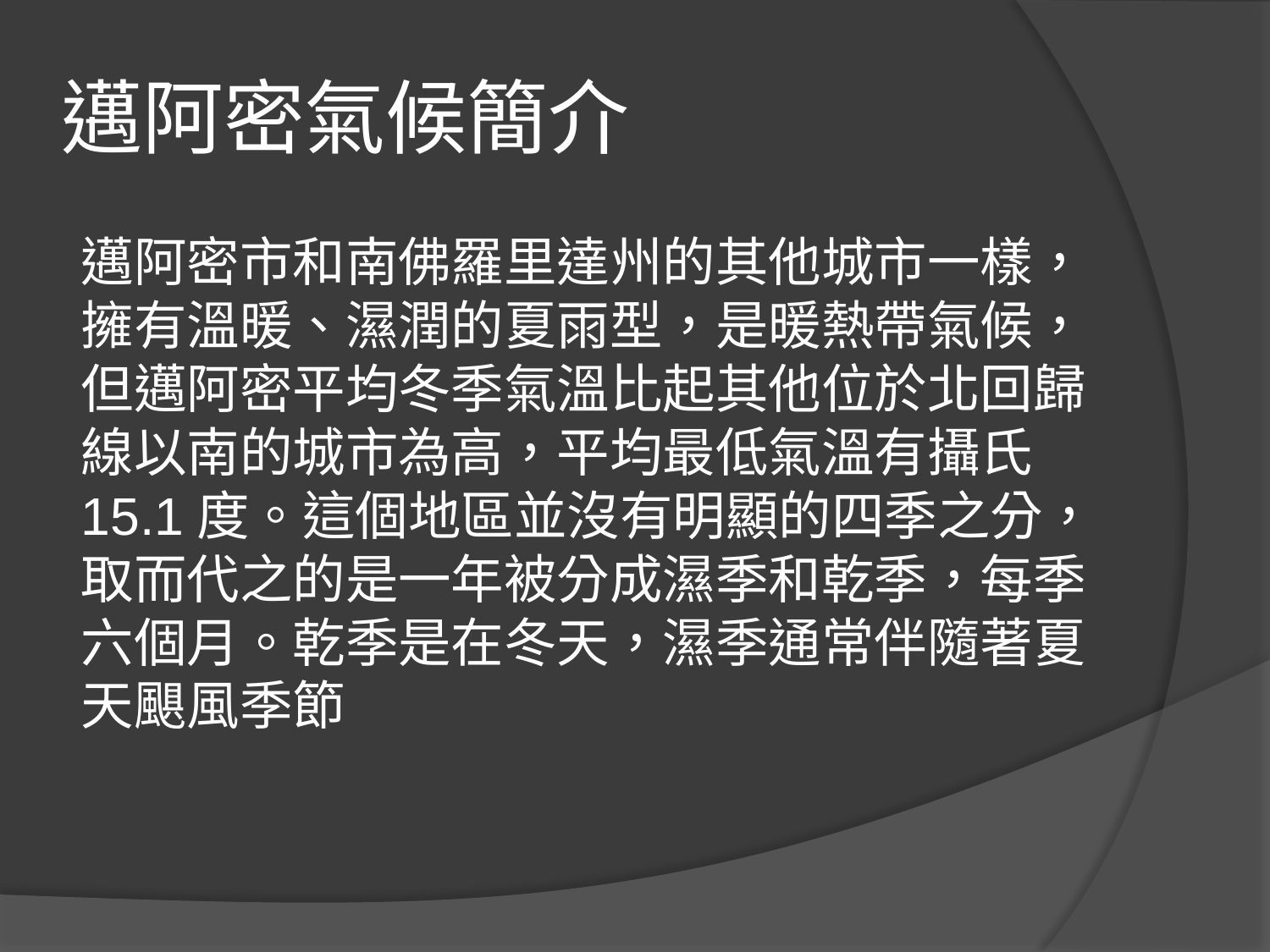

# 邁阿密氣候簡介
邁阿密市和南佛羅里達州的其他城市一樣，擁有溫暖、濕潤的夏雨型，是暖熱帶氣候，但邁阿密平均冬季氣溫比起其他位於北回歸線以南的城市為高，平均最低氣溫有攝氏15.1度。這個地區並沒有明顯的四季之分，取而代之的是一年被分成濕季和乾季，每季六個月。乾季是在冬天，濕季通常伴隨著夏天颶風季節